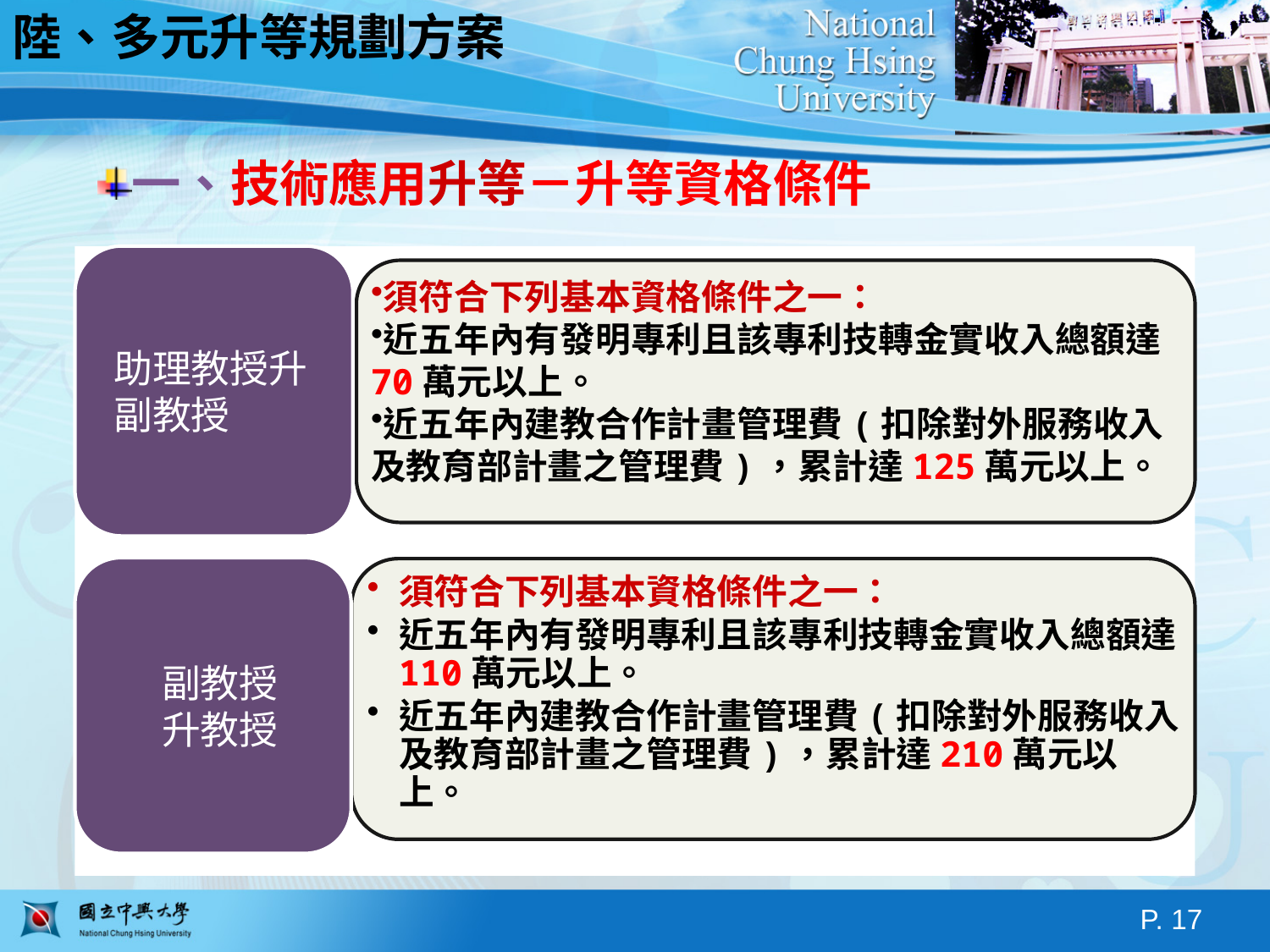

陸、多元升等規劃方案
一、技術應用升等－升等資格條件
須符合下列基本資格條件之一：
近五年內有發明專利且該專利技轉金實收入總額達70萬元以上。
近五年內建教合作計畫管理費(扣除對外服務收入及教育部計畫之管理費)，累計達125萬元以上。
助理教授升副教授
須符合下列基本資格條件之一：
近五年內有發明專利且該專利技轉金實收入總額達110萬元以上。
近五年內建教合作計畫管理費(扣除對外服務收入及教育部計畫之管理費)，累計達210萬元以上。

副教授
升教授